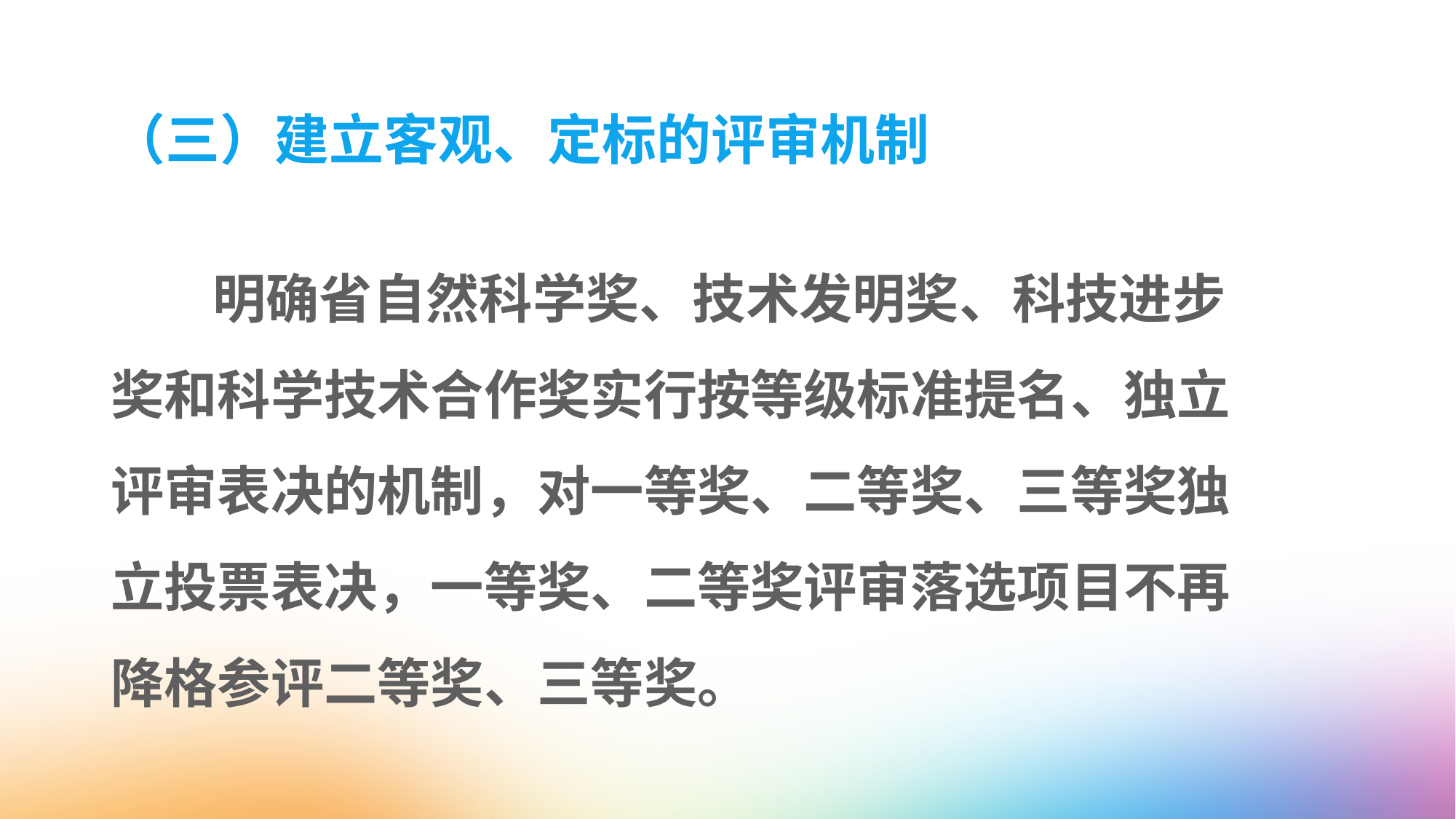

# （三）建立客观、定标的评审机制

          明确省自然科学奖、技术发明奖、科技进步奖和科学技术合作奖实行按等级标准提名、独立评审表决的机制，对一等奖、二等奖、三等奖独立投票表决，一等奖、二等奖评审落选项目不再降格参评二等奖、三等奖。